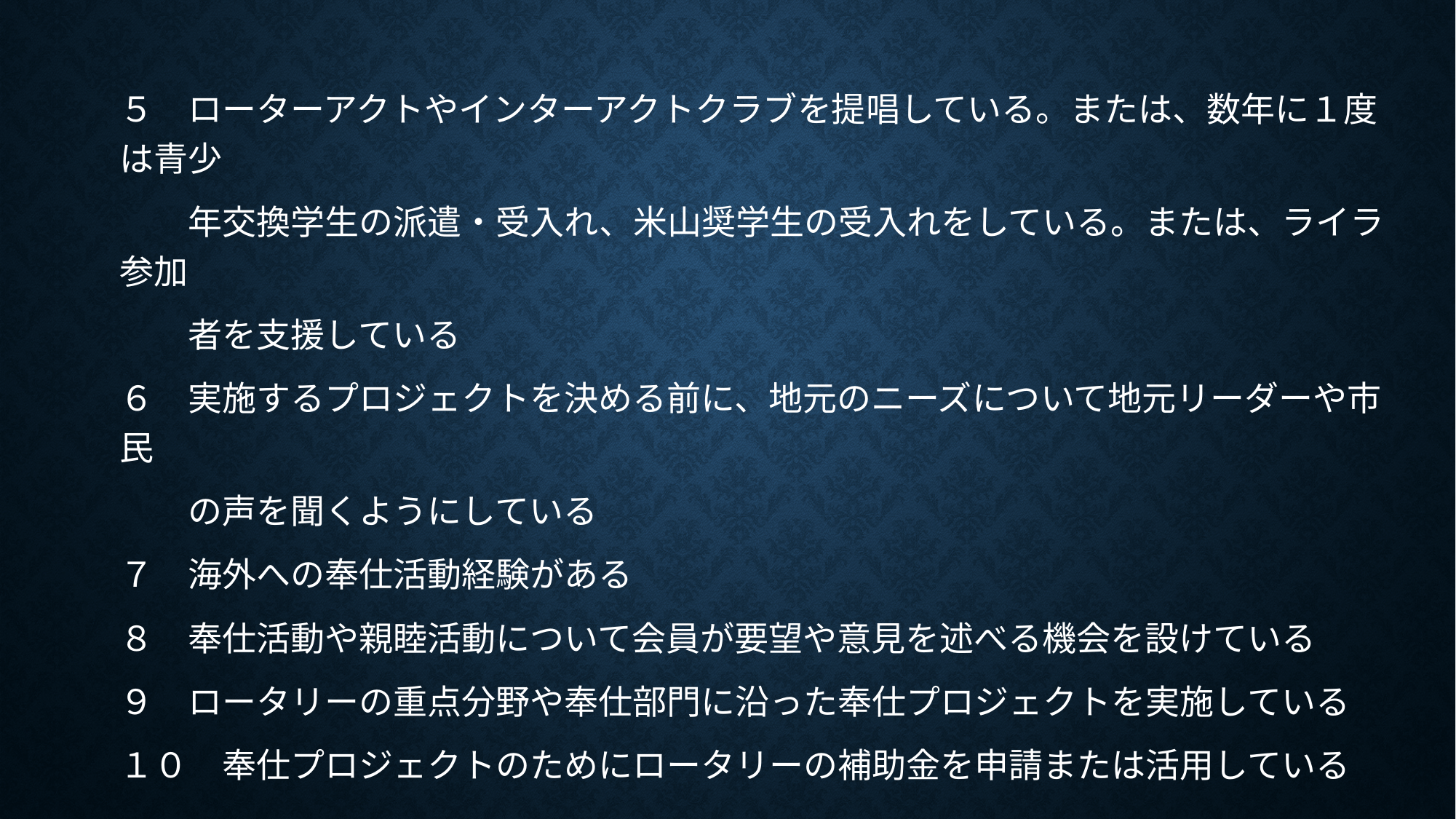

５　ローターアクトやインターアクトクラブを提唱している。または、数年に１度は青少
　　年交換学生の派遣・受入れ、米山奨学生の受入れをしている。または、ライラ参加
　　者を支援している
６　実施するプロジェクトを決める前に、地元のニーズについて地元リーダーや市民
　　の声を聞くようにしている
７　海外への奉仕活動経験がある
８　奉仕活動や親睦活動について会員が要望や意見を述べる機会を設けている
９　ロータリーの重点分野や奉仕部門に沿った奉仕プロジェクトを実施している
１０　奉仕プロジェクトのためにロータリーの補助金を申請または活用している